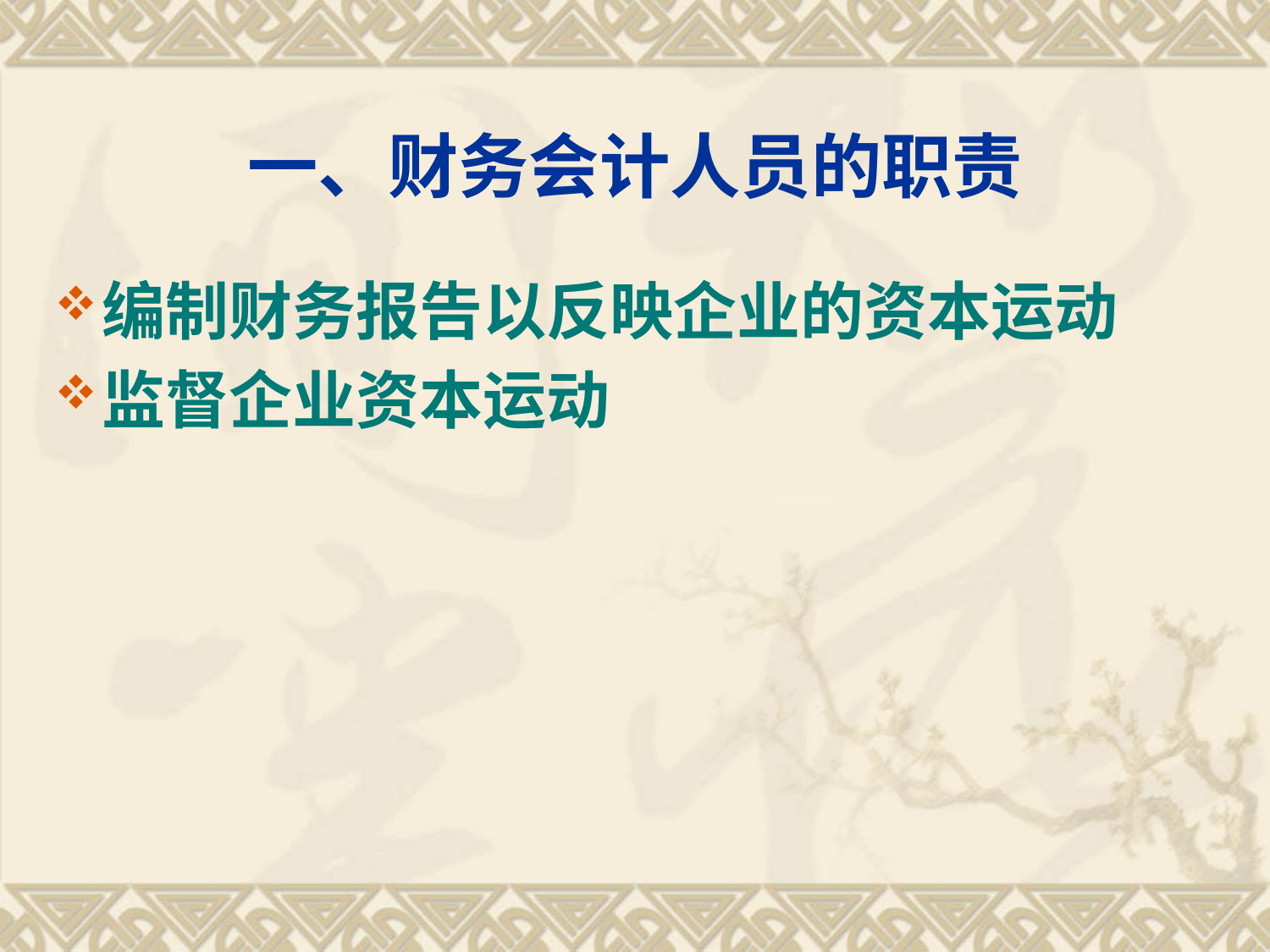

# 一、财务会计人员的职责
编制财务报告以反映企业的资本运动
监督企业资本运动